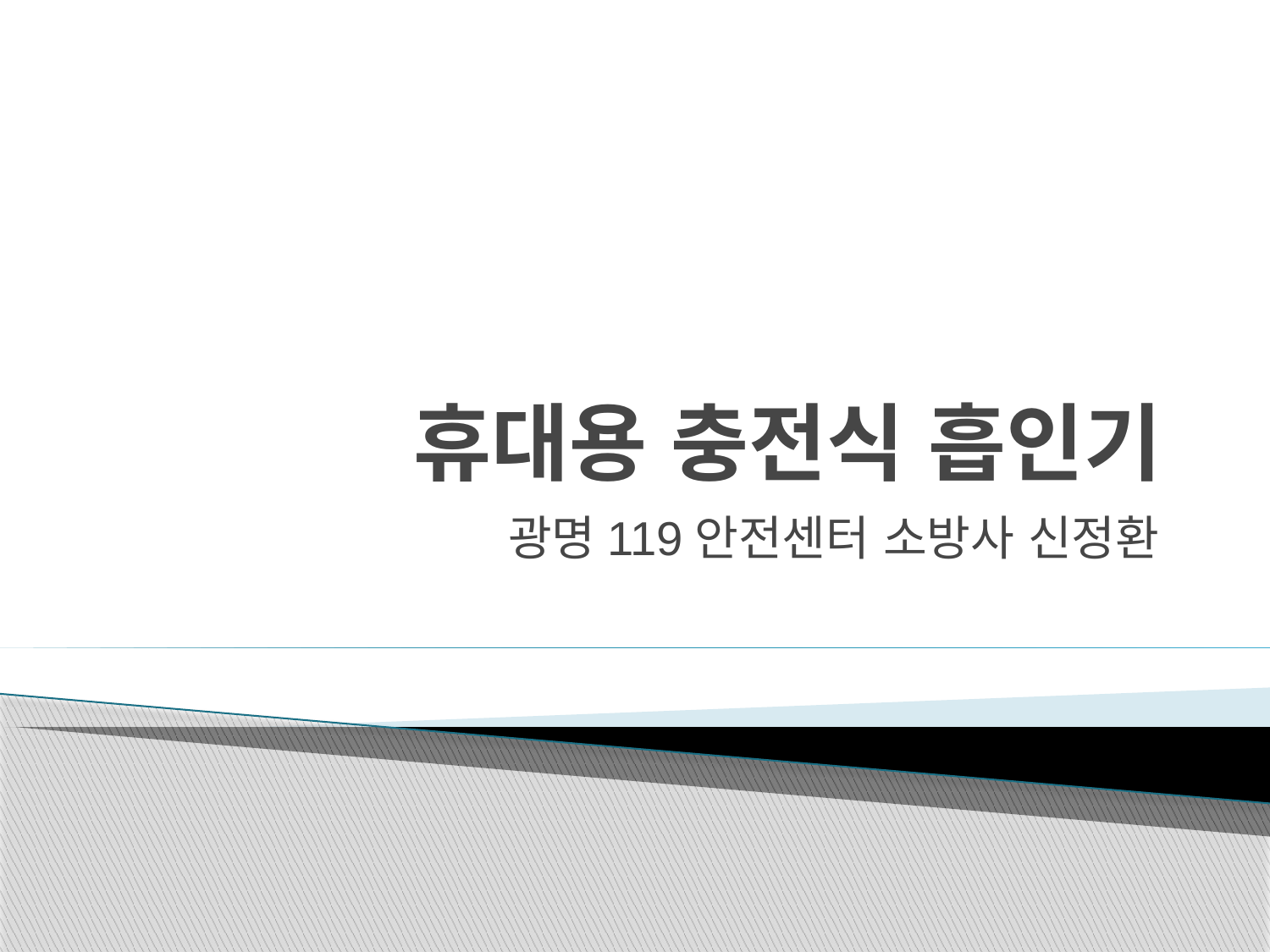

# 휴대용 충전식 흡인기
광명119안전센터 소방사 신정환